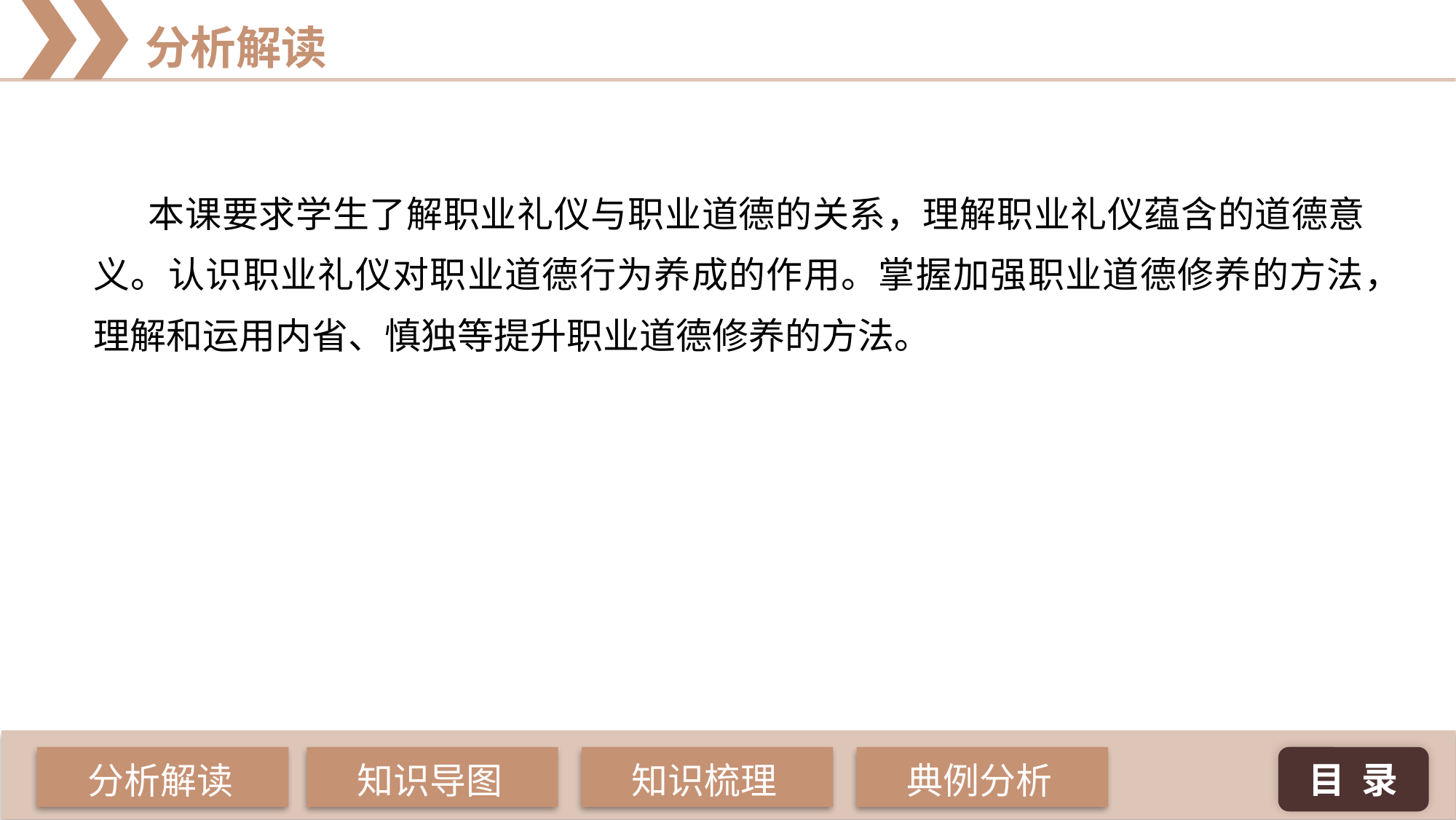

本课要求学生了解职业礼仪与职业道德的关系，理解职业礼仪蕴含的道德意义。认识职业礼仪对职业道德行为养成的作用。掌握加强职业道德修养的方法，理解和运用内省、慎独等提升职业道德修养的方法。